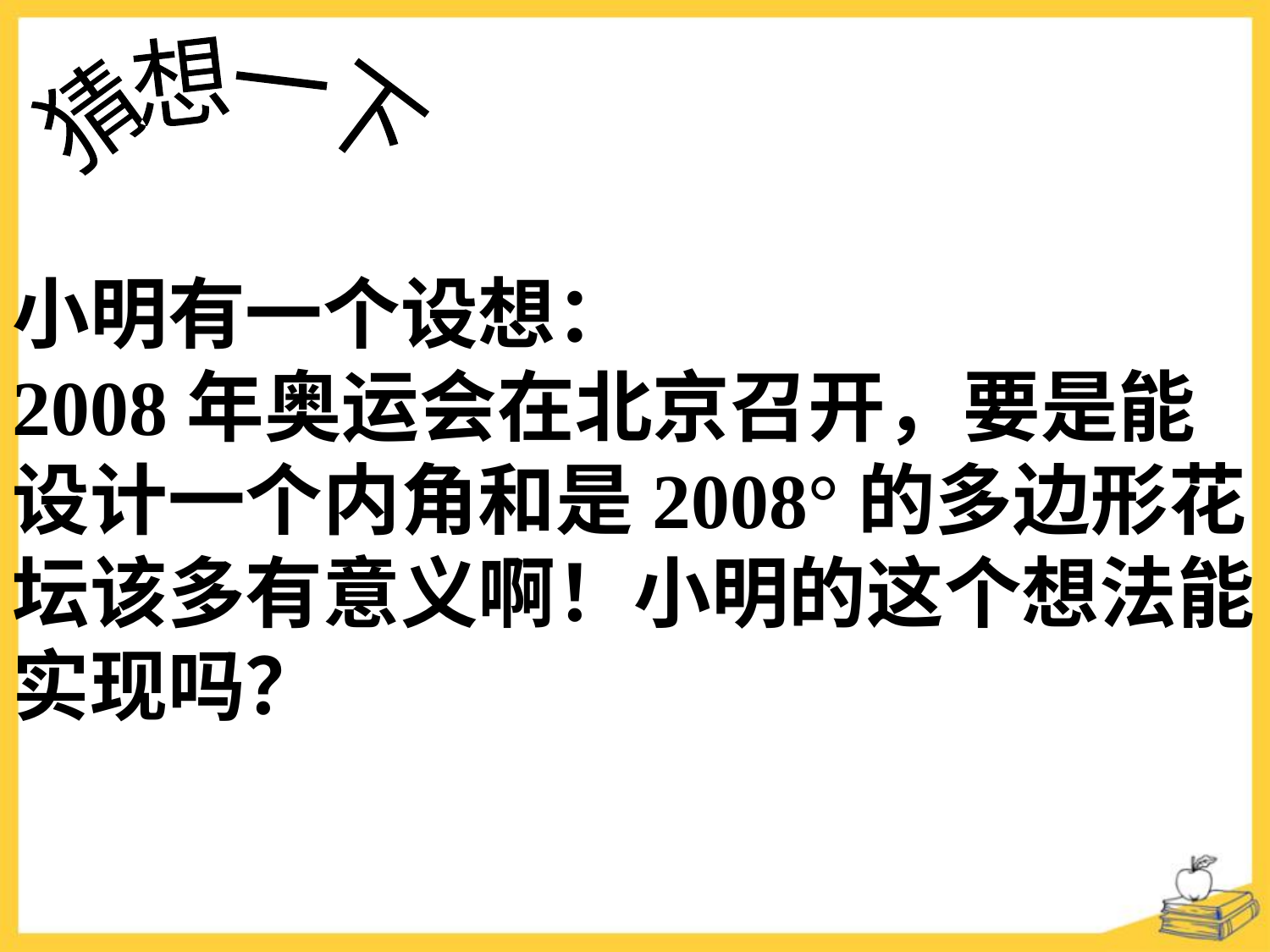

猜想一下
小明有一个设想：
2008年奥运会在北京召开，要是能设计一个内角和是2008°的多边形花坛该多有意义啊！小明的这个想法能实现吗？